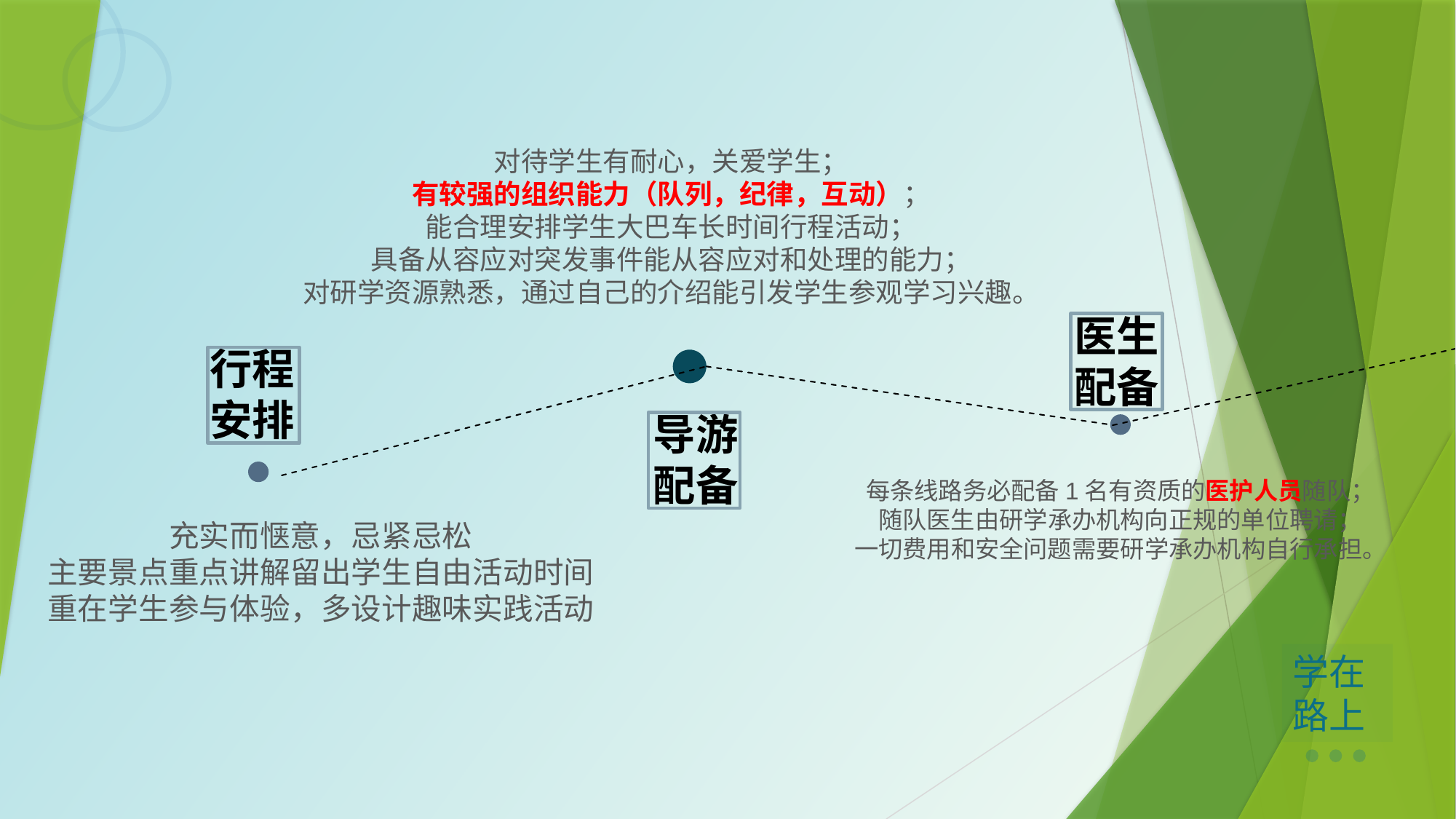

对待学生有耐心，关爱学生；
有较强的组织能力（队列，纪律，互动）；
能合理安排学生大巴车长时间行程活动；
具备从容应对突发事件能从容应对和处理的能力；
对研学资源熟悉，通过自己的介绍能引发学生参观学习兴趣。
医生配备

行程安排

导游配备
每条线路务必配备1名有资质的医护人员随队；
随队医生由研学承办机构向正规的单位聘请；
一切费用和安全问题需要研学承办机构自行承担。

充实而惬意，忌紧忌松
主要景点重点讲解留出学生自由活动时间
重在学生参与体验，多设计趣味实践活动

学在路上